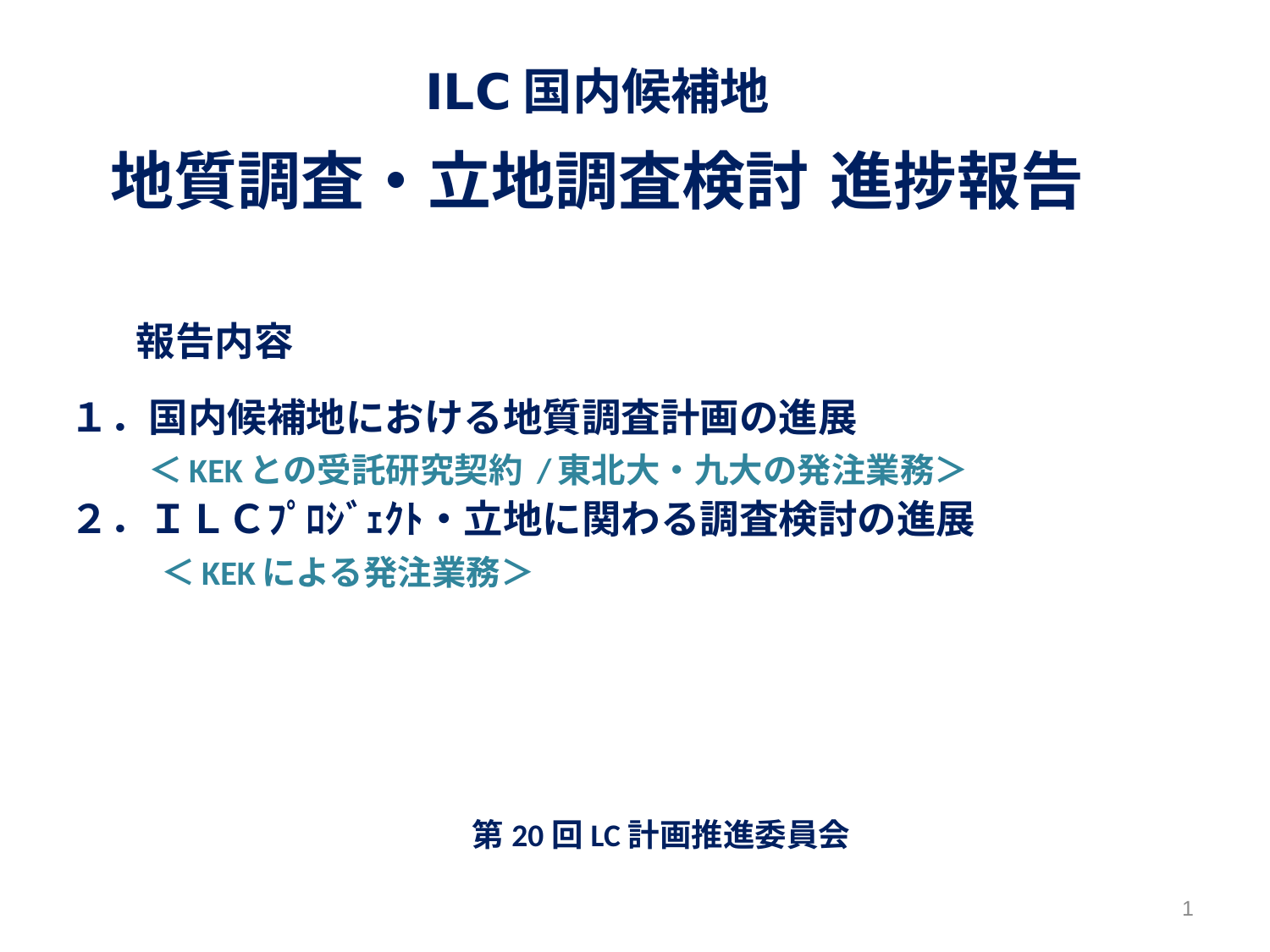

ILC国内候補地
地質調査・立地調査検討 進捗報告
# 報告内容 １．国内候補地における地質調査計画の進展 　　＜KEKとの受託研究契約 /東北大・九大の発注業務＞ ２．ＩＬＣﾌﾟﾛｼﾞｪｸﾄ・立地に関わる調査検討の進展 　　　　　　　　＜KEKによる発注業務＞
第20回LC計画推進委員会
1